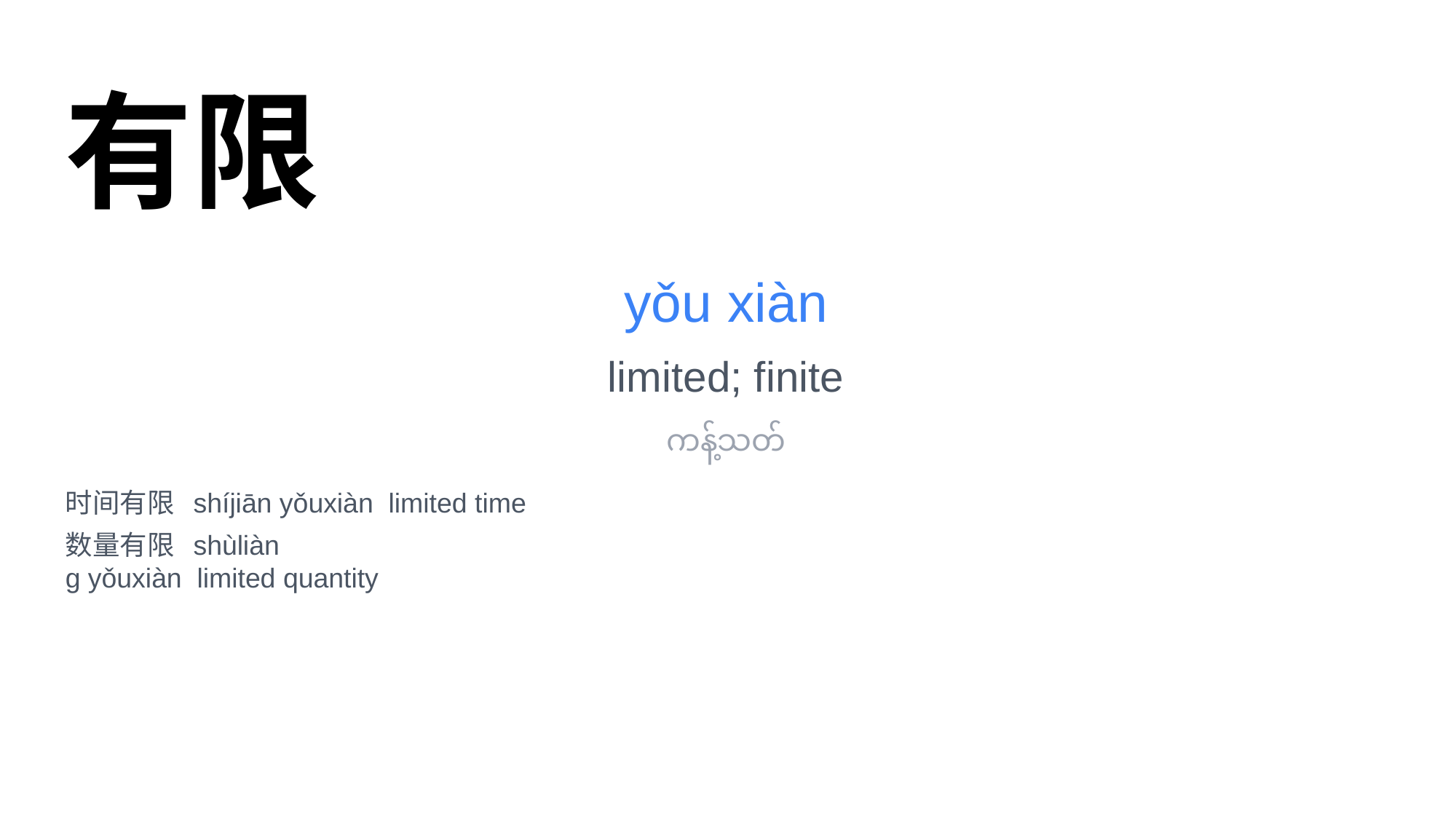

有限
yǒu xiàn
limited; finite
ကန့်သတ်
时间有限  shíjiān yǒuxiàn  limited time
数量有限  shùliàn
g yǒuxiàn  limited quantity